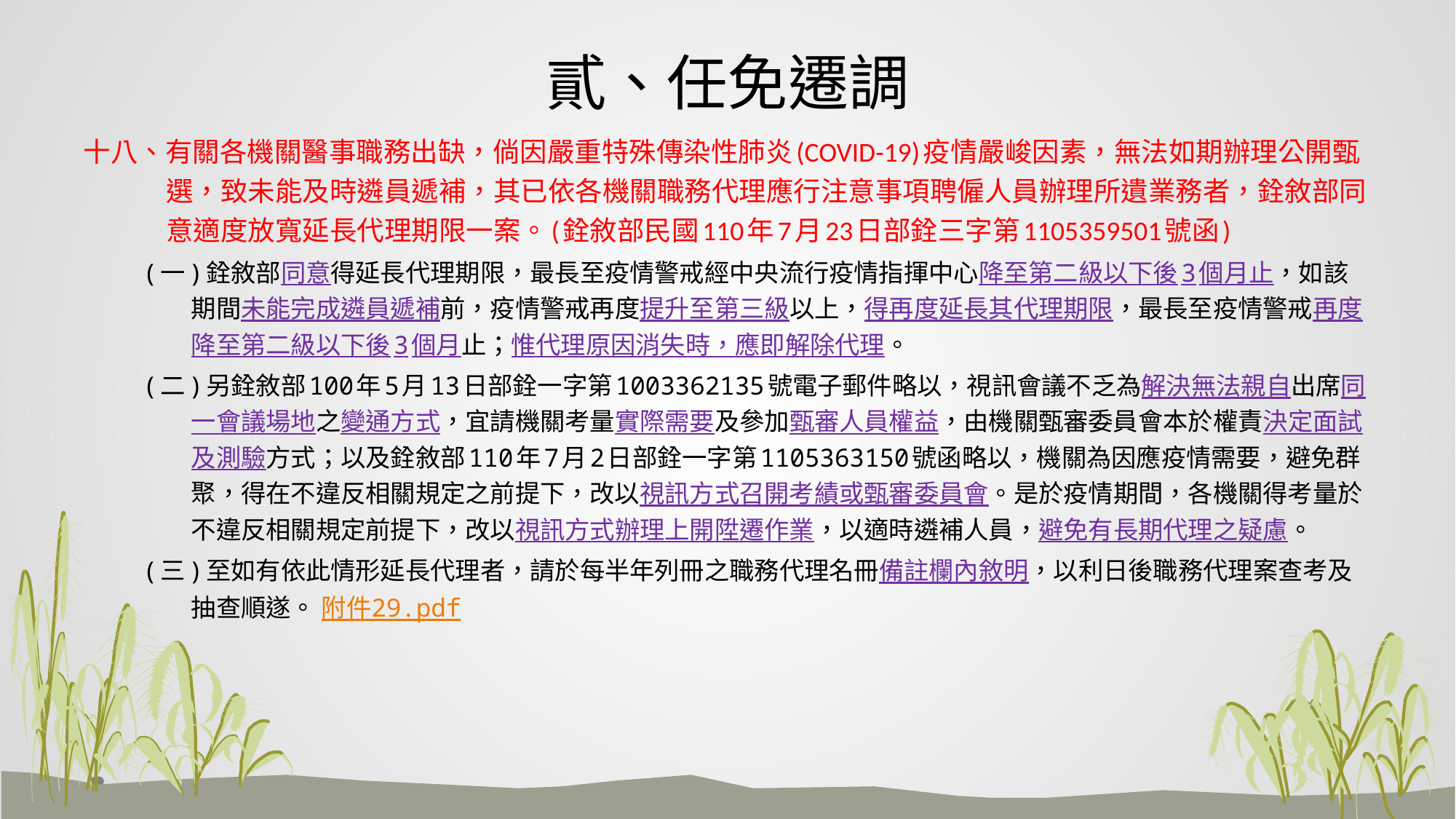

# 貳、任免遷調
十八、有關各機關醫事職務出缺，倘因嚴重特殊傳染性肺炎(COVID-19)疫情嚴峻因素，無法如期辦理公開甄選，致未能及時遴員遞補，其已依各機關職務代理應行注意事項聘僱人員辦理所遺業務者，銓敘部同意適度放寬延長代理期限一案。(銓敘部民國110年7月23日部銓三字第1105359501號函)
(一)銓敘部同意得延長代理期限，最長至疫情警戒經中央流行疫情指揮中心降至第二級以下後3個月止，如該期間未能完成遴員遞補前，疫情警戒再度提升至第三級以上，得再度延長其代理期限，最長至疫情警戒再度降至第二級以下後3個月止；惟代理原因消失時，應即解除代理。
(二)另銓敘部100年5月13日部銓一字第1003362135號電子郵件略以，視訊會議不乏為解決無法親自出席同一會議場地之變通方式，宜請機關考量實際需要及參加甄審人員權益，由機關甄審委員會本於權責決定面試及測驗方式；以及銓敘部110年7月2日部銓一字第1105363150號函略以，機關為因應疫情需要，避免群聚，得在不違反相關規定之前提下，改以視訊方式召開考績或甄審委員會。是於疫情期間，各機關得考量於不違反相關規定前提下，改以視訊方式辦理上開陞遷作業，以適時遴補人員，避免有長期代理之疑慮。
(三)至如有依此情形延長代理者，請於每半年列冊之職務代理名冊備註欄內敘明，以利日後職務代理案查考及抽查順遂。 附件29.pdf